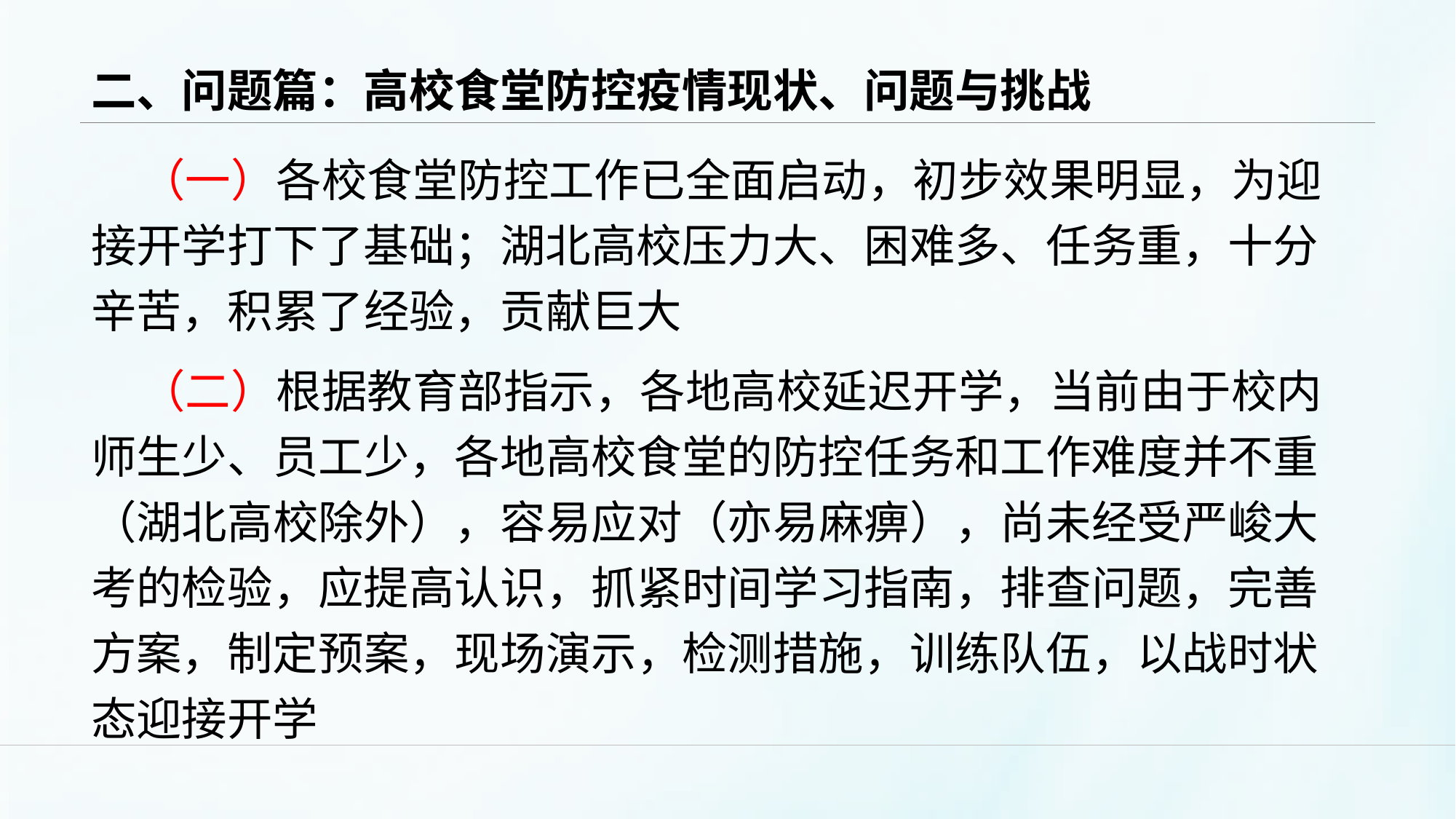

# 二、问题篇：高校食堂防控疫情现状、问题与挑战
（一）各校食堂防控工作已全面启动，初步效果明显，为迎接开学打下了基础；湖北高校压力大、困难多、任务重，十分辛苦，积累了经验，贡献巨大
（二）根据教育部指示，各地高校延迟开学，当前由于校内师生少、员工少，各地高校食堂的防控任务和工作难度并不重（湖北高校除外），容易应对（亦易麻痹），尚未经受严峻大考的检验，应提高认识，抓紧时间学习指南，排查问题，完善方案，制定预案，现场演示，检测措施，训练队伍，以战时状态迎接开学